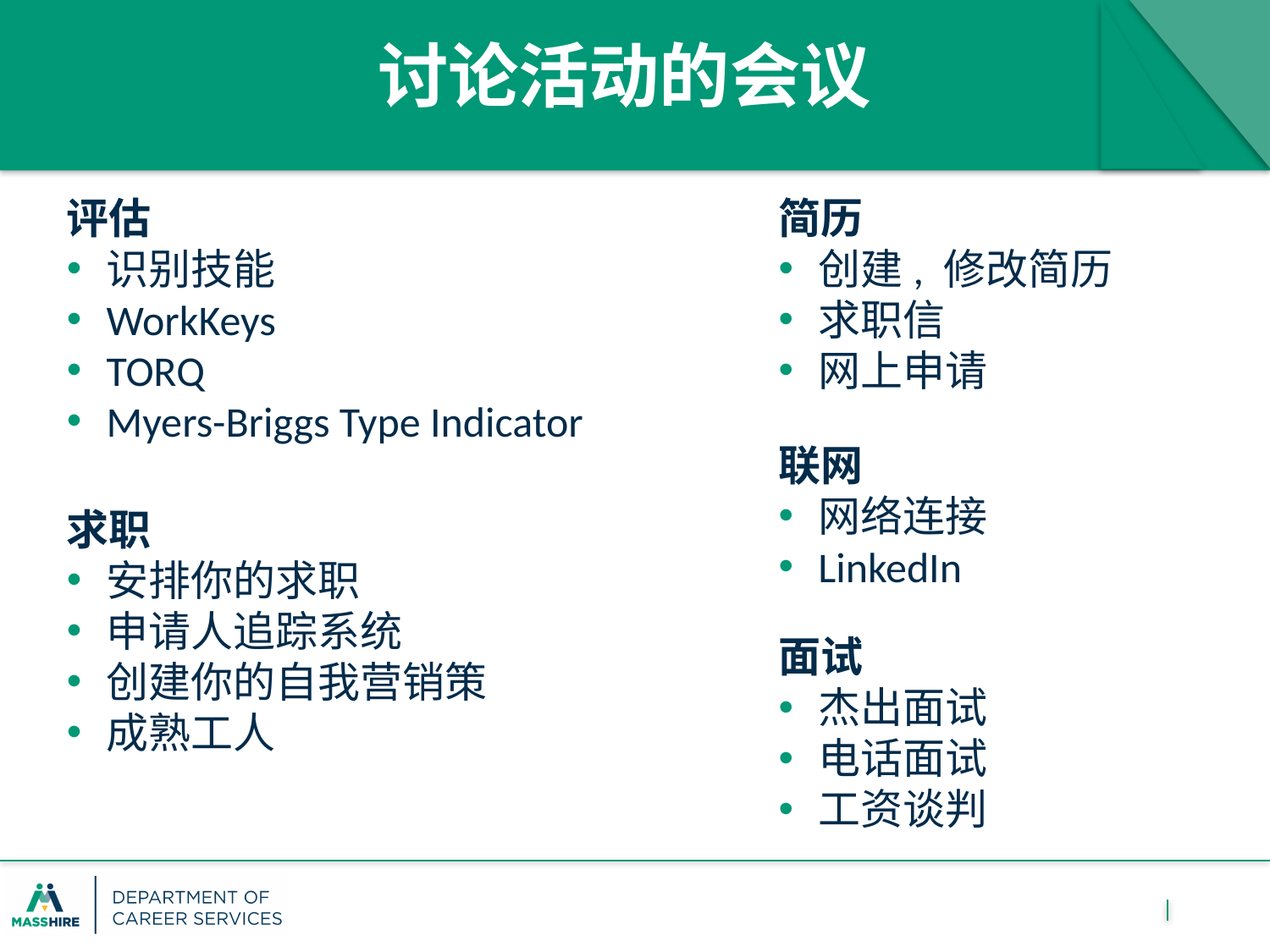

讨论活动的会议
评估
识别技能
WorkKeys
TORQ
Myers-Briggs Type Indicator

简历
创建, 修改简历
求职信
网上申请
联网
网络连接
LinkedIn
求职
安排你的求职
申请人追踪系统
创建你的自我营销策
成熟工人
面试
杰出面试
电话面试
工资谈判